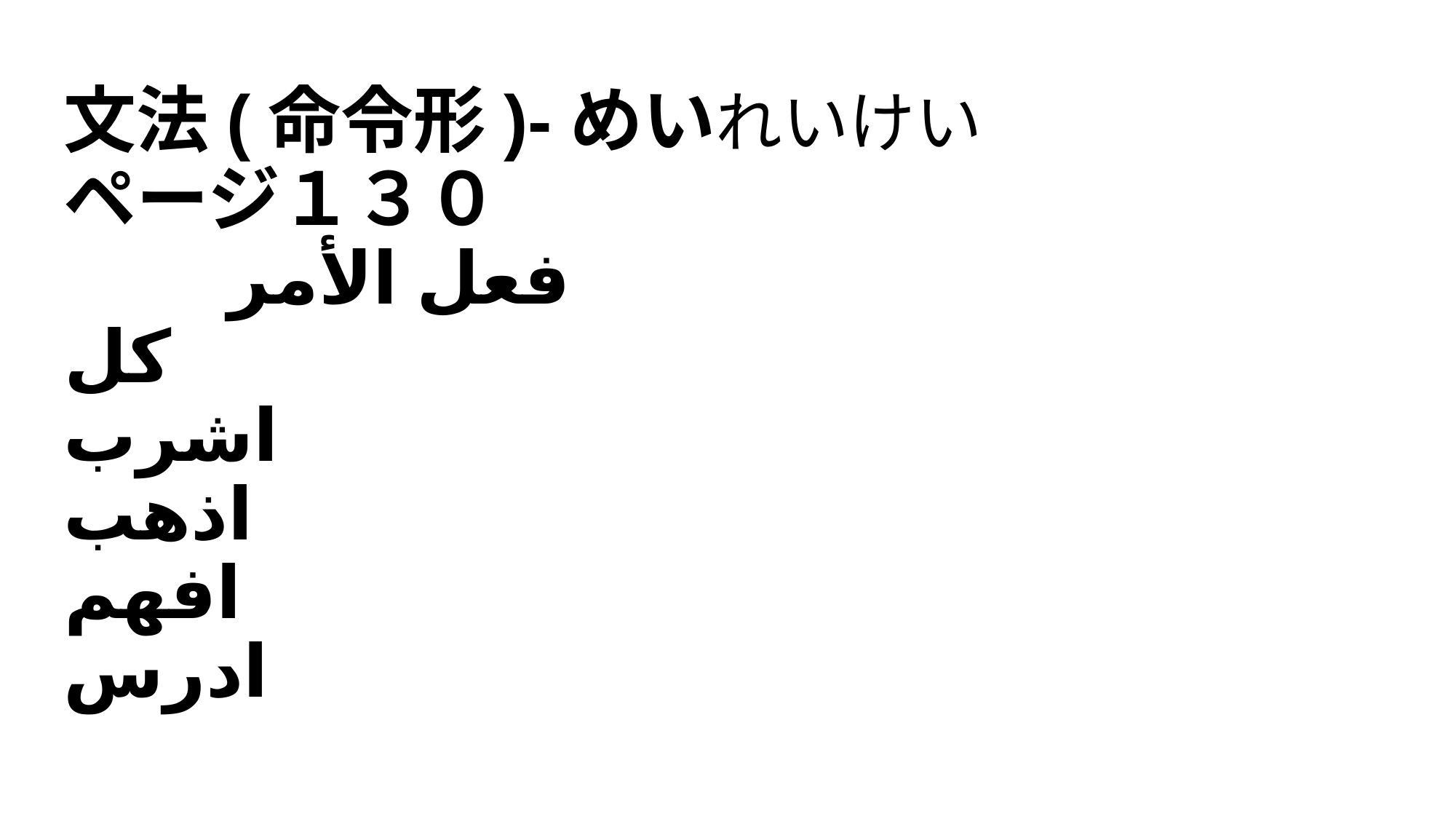

文法(命令形)-めいれいけいページ１３０
فعل الأمر　　
كل
اشرب
اذهب
افهم
ادرس